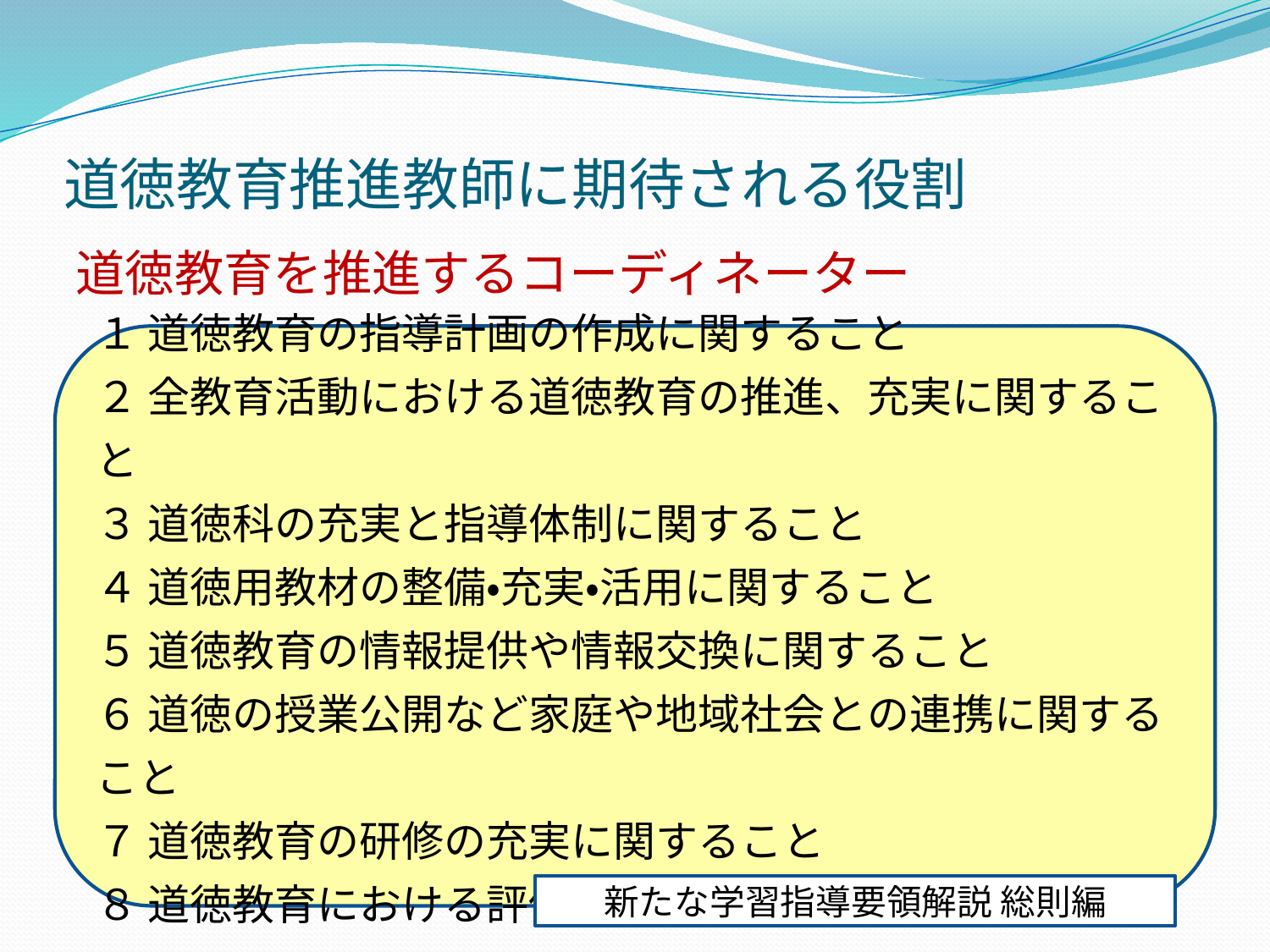

# 道徳教育推進教師に期待される役割
道徳教育を推進するコーディネーター

１ 道徳教育の指導計画の作成に関すること
２ 全教育活動における道徳教育の推進、充実に関すること
３ 道徳科の充実と指導体制に関すること
４ 道徳用教材の整備・充実・活用に関すること
５ 道徳教育の情報提供や情報交換に関すること
６ 道徳の授業公開など家庭や地域社会との連携に関すること
７ 道徳教育の研修の充実に関すること
８ 道徳教育における評価に関すること　など

新たな学習指導要領解説 総則編